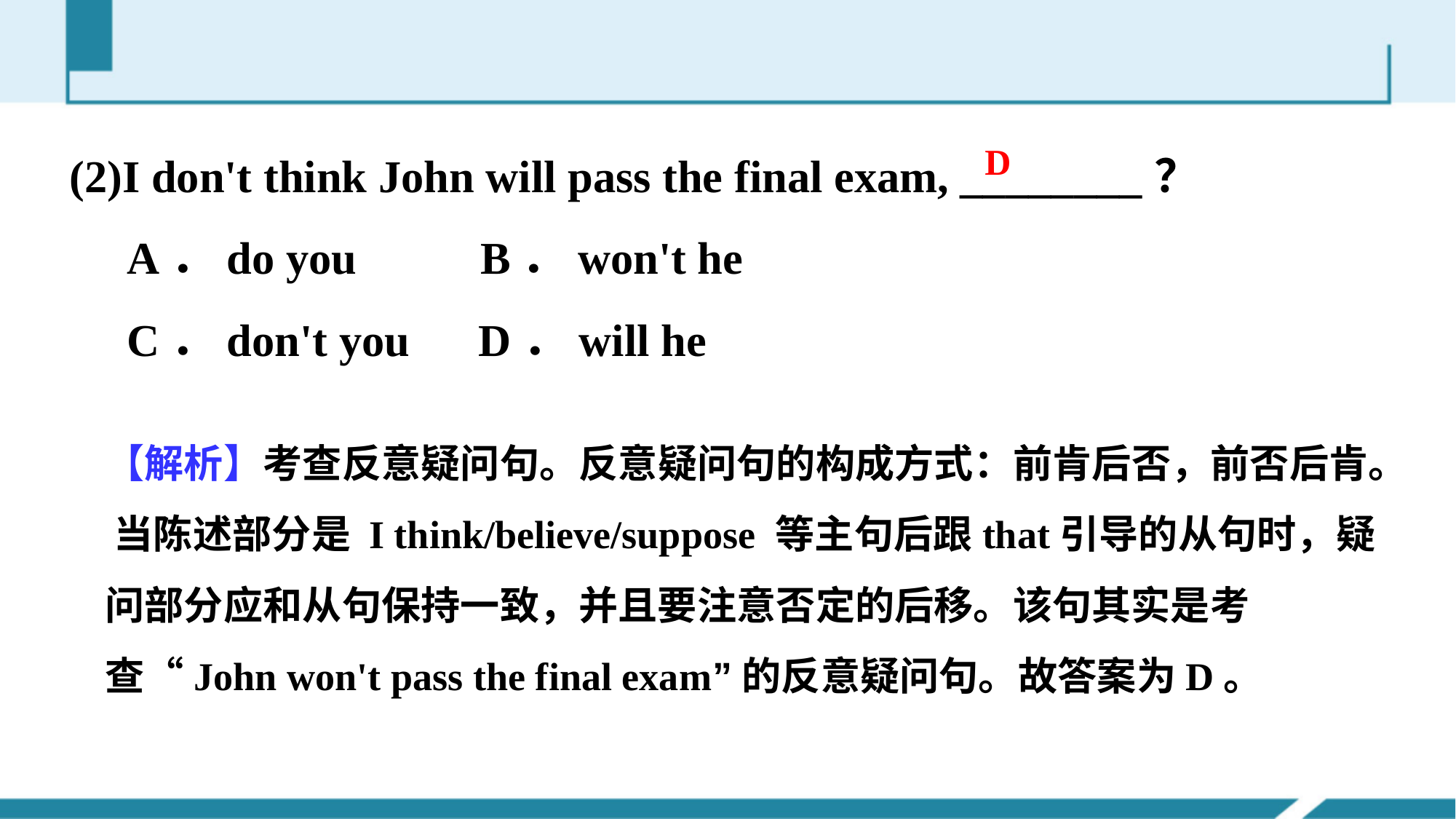

(2)I don't think John will pass the final exam, ________？
     A．do you　　 B．won't he
     C．don't you      D．will he

D
【解析】考查反意疑问句。反意疑问句的构成方式：前肯后否，前否后肯。 当陈述部分是 I think/believe/suppose 等主句后跟that引导的从句时，疑问部分应和从句保持一致，并且要注意否定的后移。该句其实是考查“John won't pass the final exam”的反意疑问句。故答案为D。